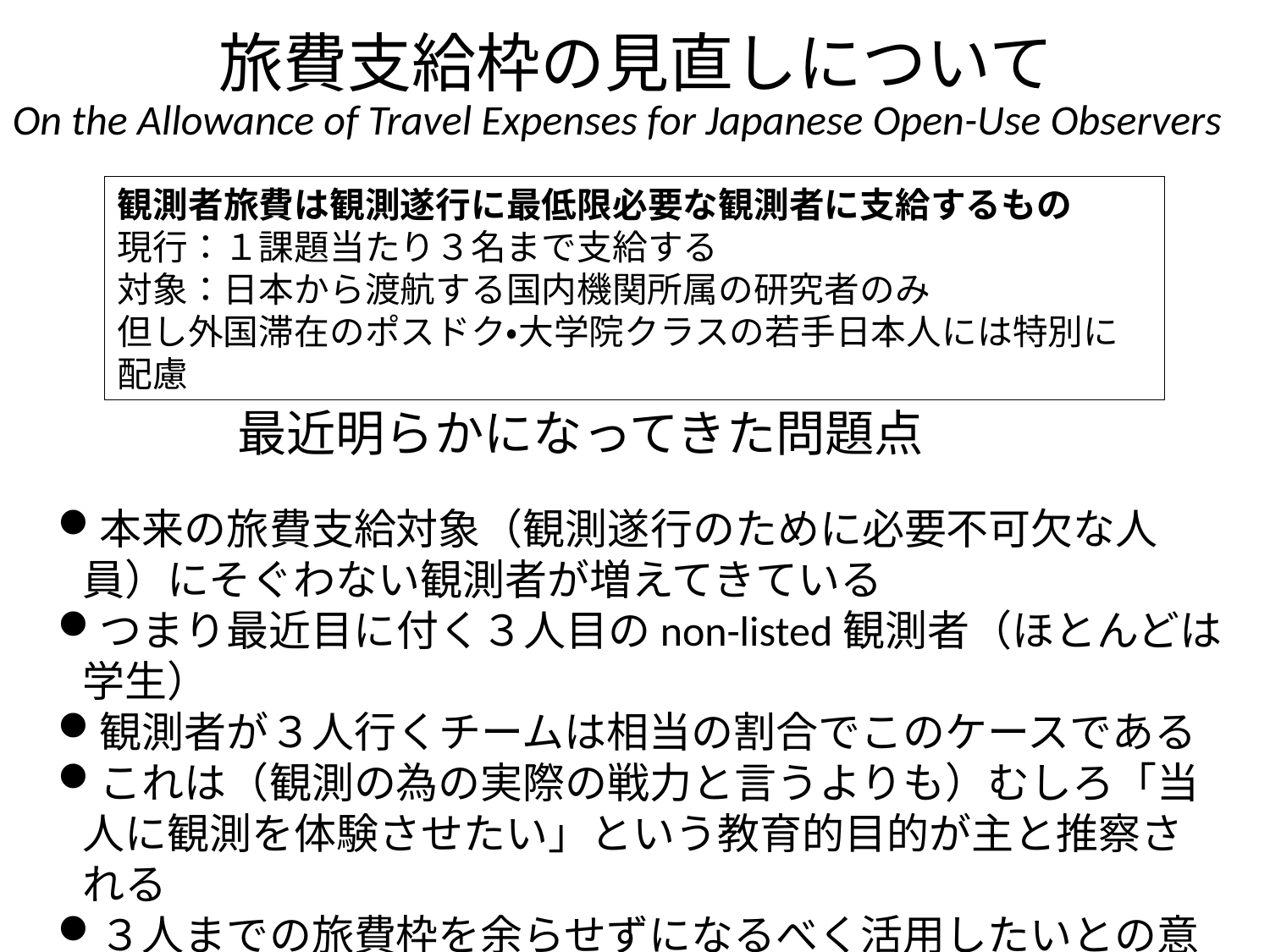

# 旅費支給枠の見直しについて
On the Allowance of Travel Expenses for Japanese Open-Use Observers
観測者旅費は観測遂行に最低限必要な観測者に支給するもの
現行：１課題当たり３名まで支給する
対象：日本から渡航する国内機関所属の研究者のみ
但し外国滞在のポスドク・大学院クラスの若手日本人には特別に配慮
最近明らかになってきた問題点
本来の旅費支給対象（観測遂行のために必要不可欠な人員）にそぐわない観測者が増えてきている
つまり最近目に付く３人目のnon-listed観測者（ほとんどは学生）
観測者が３人行くチームは相当の割合でこのケースである
これは（観測の為の実際の戦力と言うよりも）むしろ「当人に観測を体験させたい」という教育的目的が主と推察される
３人までの旅費枠を余らせずになるべく活用したいとの意図か